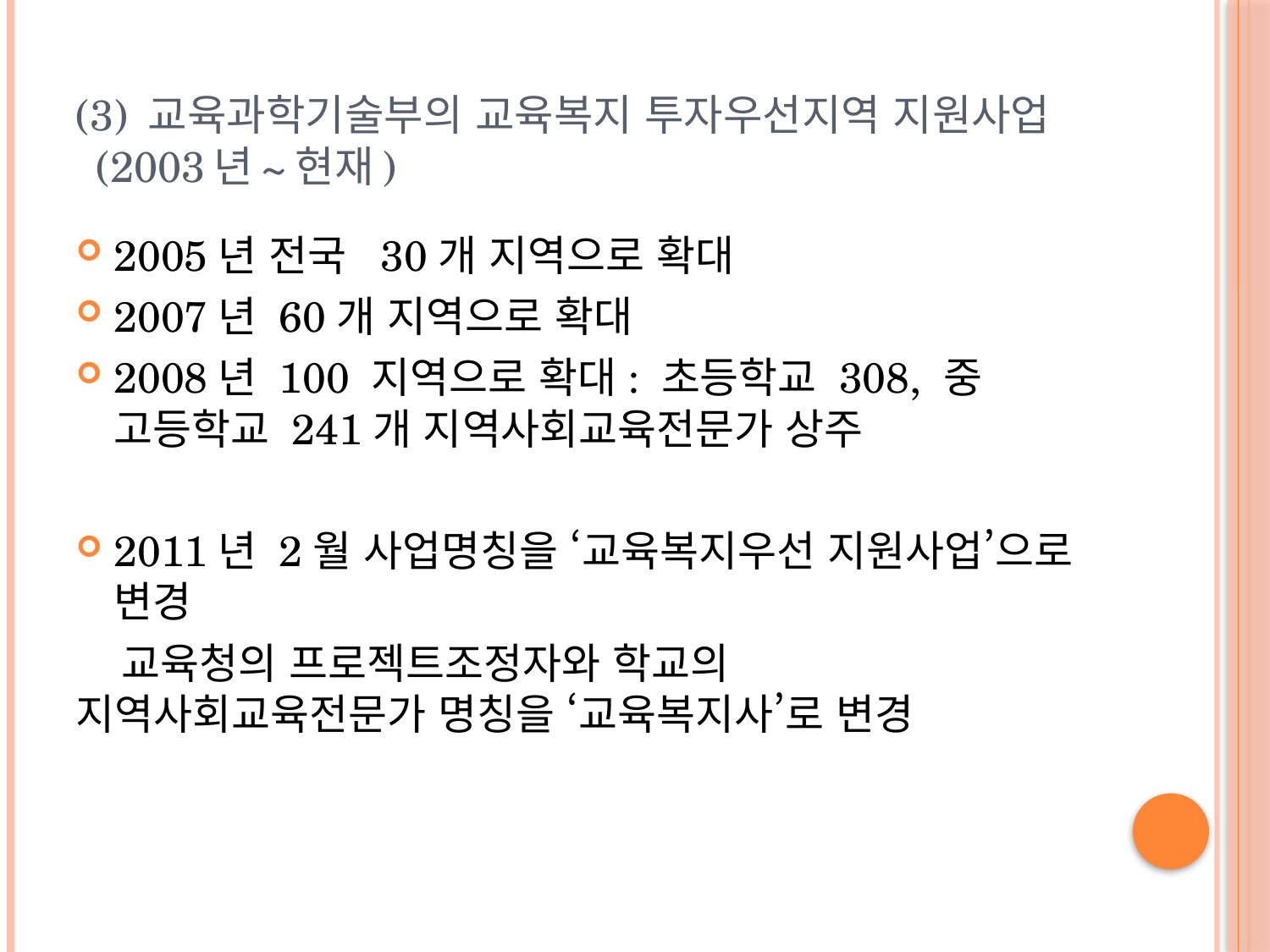

# (3) 교육과학기술부의 교육복지 투자우선지역 지원사업 (2003년~현재)
2005년 전국  30개 지역으로 확대
2007년 60개 지역으로 확대
2008년 100 지역으로 확대: 초등학교 308, 중 고등학교 241개 지역사회교육전문가 상주

2011년 2월 사업명칭을 ‘교육복지우선 지원사업’으로 변경
   교육청의 프로젝트조정자와 학교의 지역사회교육전문가 명칭을 ‘교육복지사’로 변경